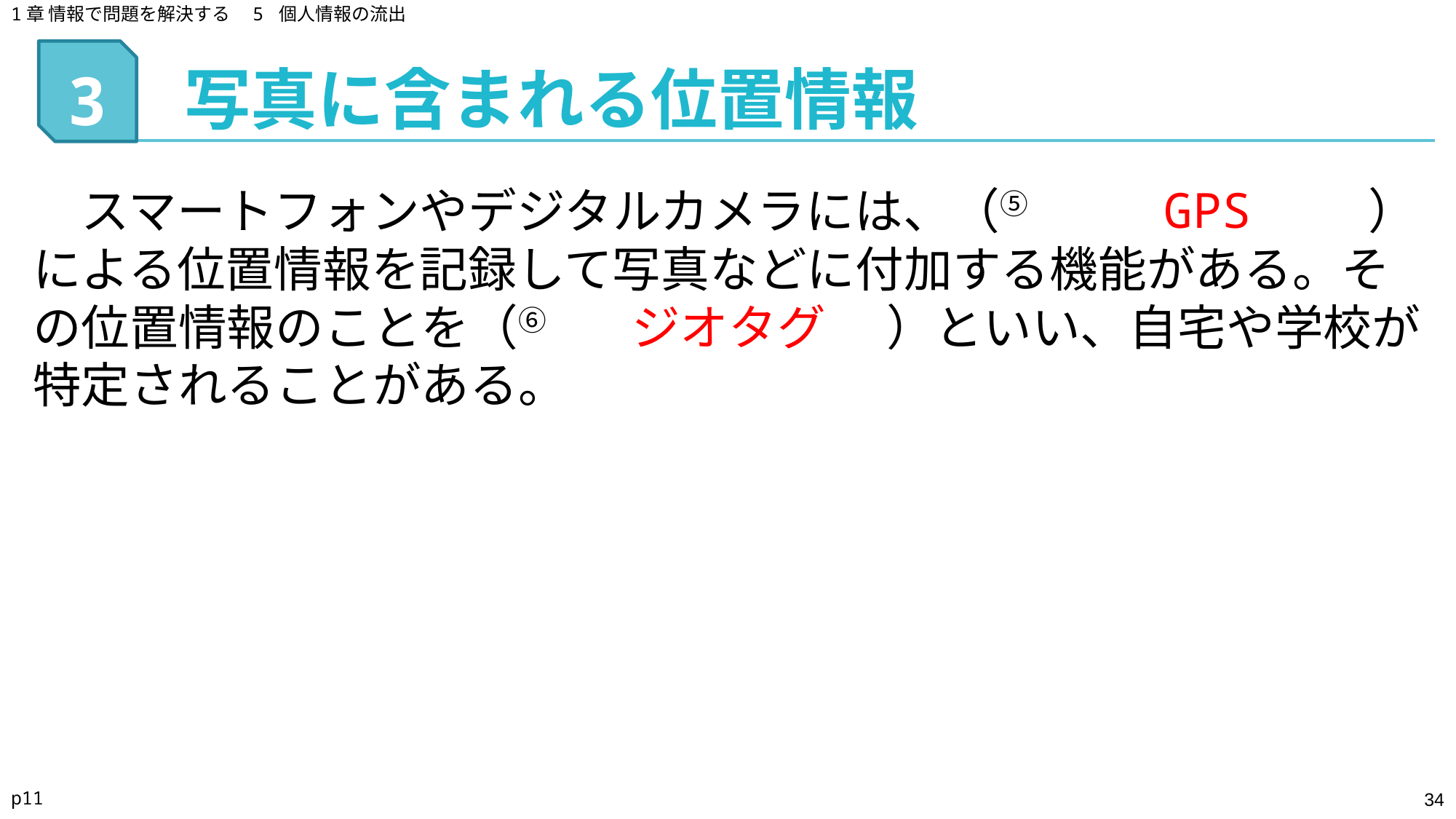

1章 情報で問題を解決する　5 個人情報の流出
写真に含まれる位置情報
# 3
　スマートフォンやデジタルカメラには、（⑤　　　　　　　）による位置情報を記録して写真などに付加する機能がある。その位置情報のことを（⑥　　　　　　　）といい、自宅や学校が特定されることがある。
GPS
ジオタグ
p11
34